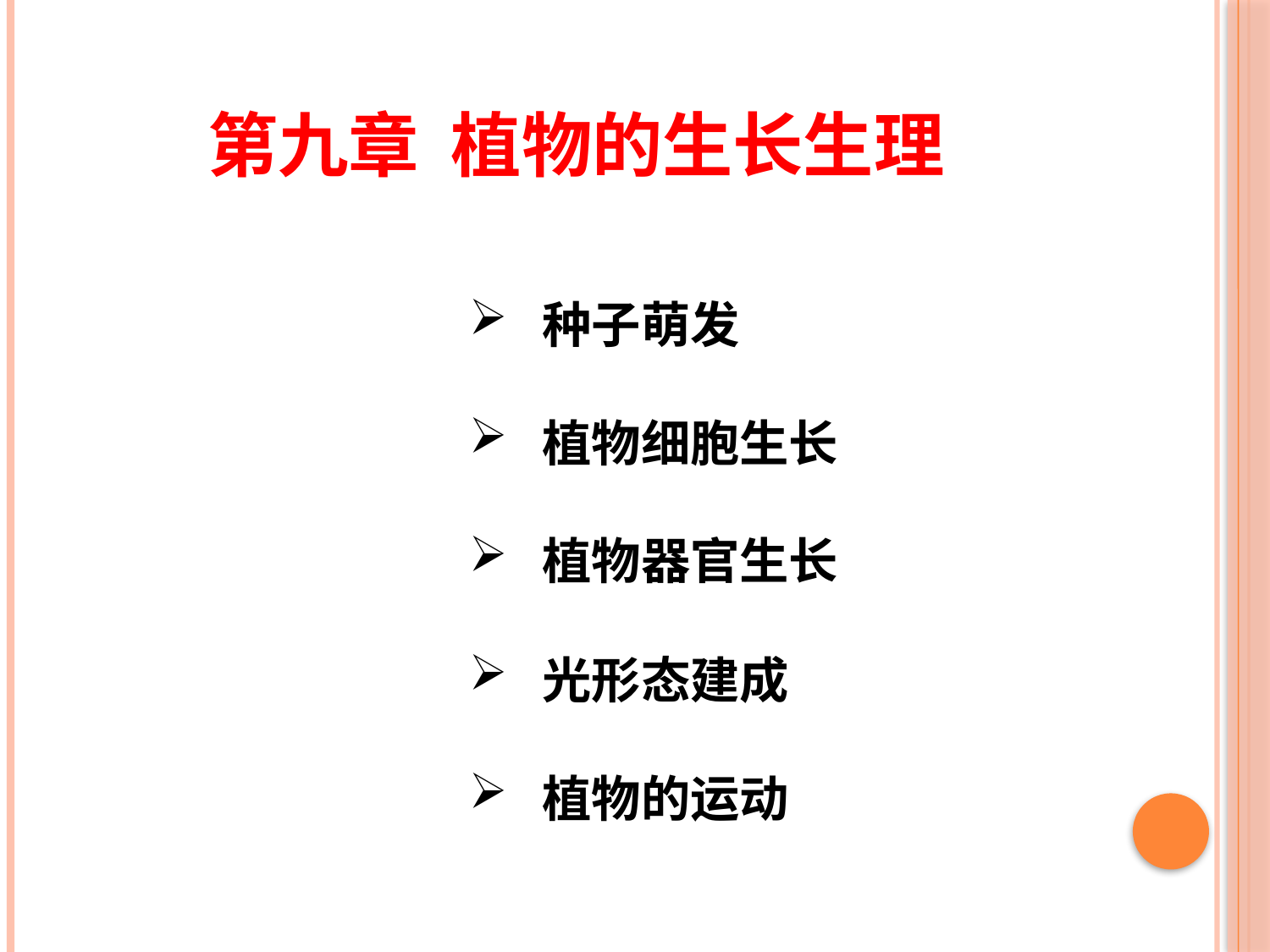

# 第九章  植物的生长生理
  种子萌发
  植物细胞生长
  植物器官生长
  光形态建成
  植物的运动